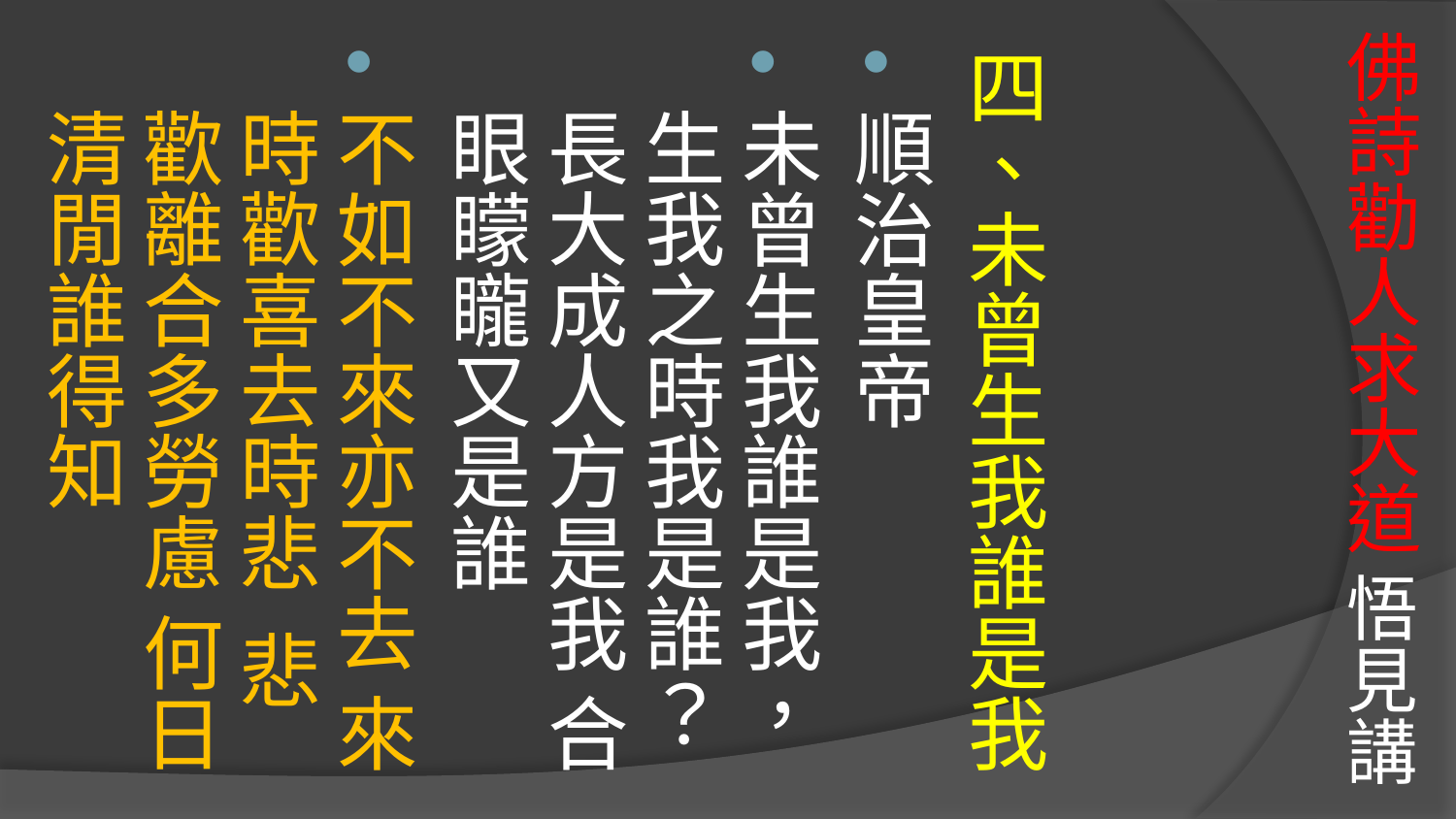

# 佛詩勸人求大道 悟見講
四、未曾生我誰是我
順治皇帝
未曾生我誰是我，生我之時我是誰？
長大成人方是我 合眼矇矓又是誰
不如不來亦不去 來時歡喜去時悲  悲歡離合多勞慮 何日清閒誰得知